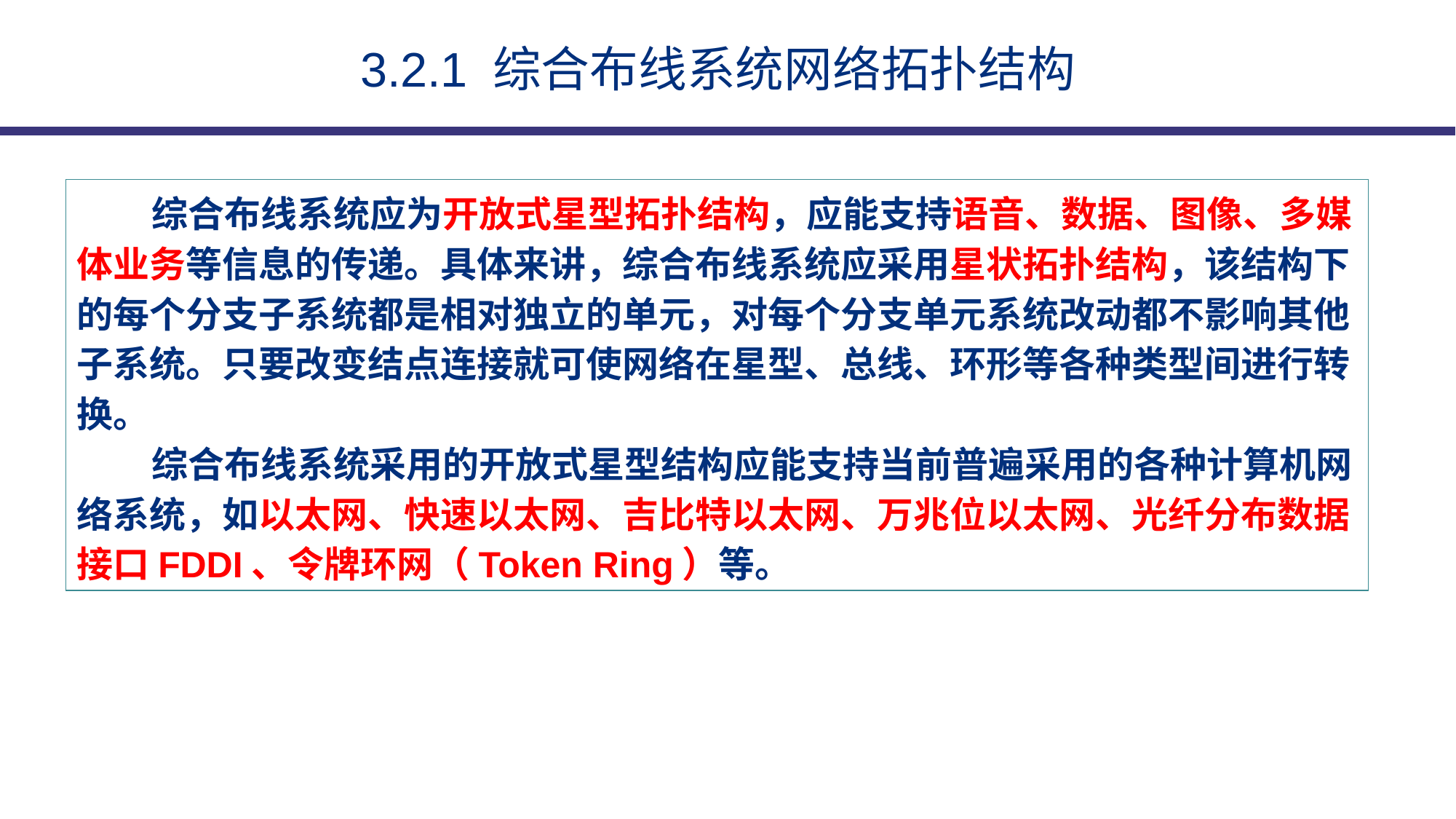

3.2.1 综合布线系统网络拓扑结构
综合布线系统应为开放式星型拓扑结构，应能支持语音、数据、图像、多媒体业务等信息的传递。具体来讲，综合布线系统应采用星状拓扑结构，该结构下的每个分支子系统都是相对独立的单元，对每个分支单元系统改动都不影响其他子系统。只要改变结点连接就可使网络在星型、总线、环形等各种类型间进行转换。
综合布线系统采用的开放式星型结构应能支持当前普遍采用的各种计算机网络系统，如以太网、快速以太网、吉比特以太网、万兆位以太网、光纤分布数据接口FDDI、令牌环网（Token Ring）等。